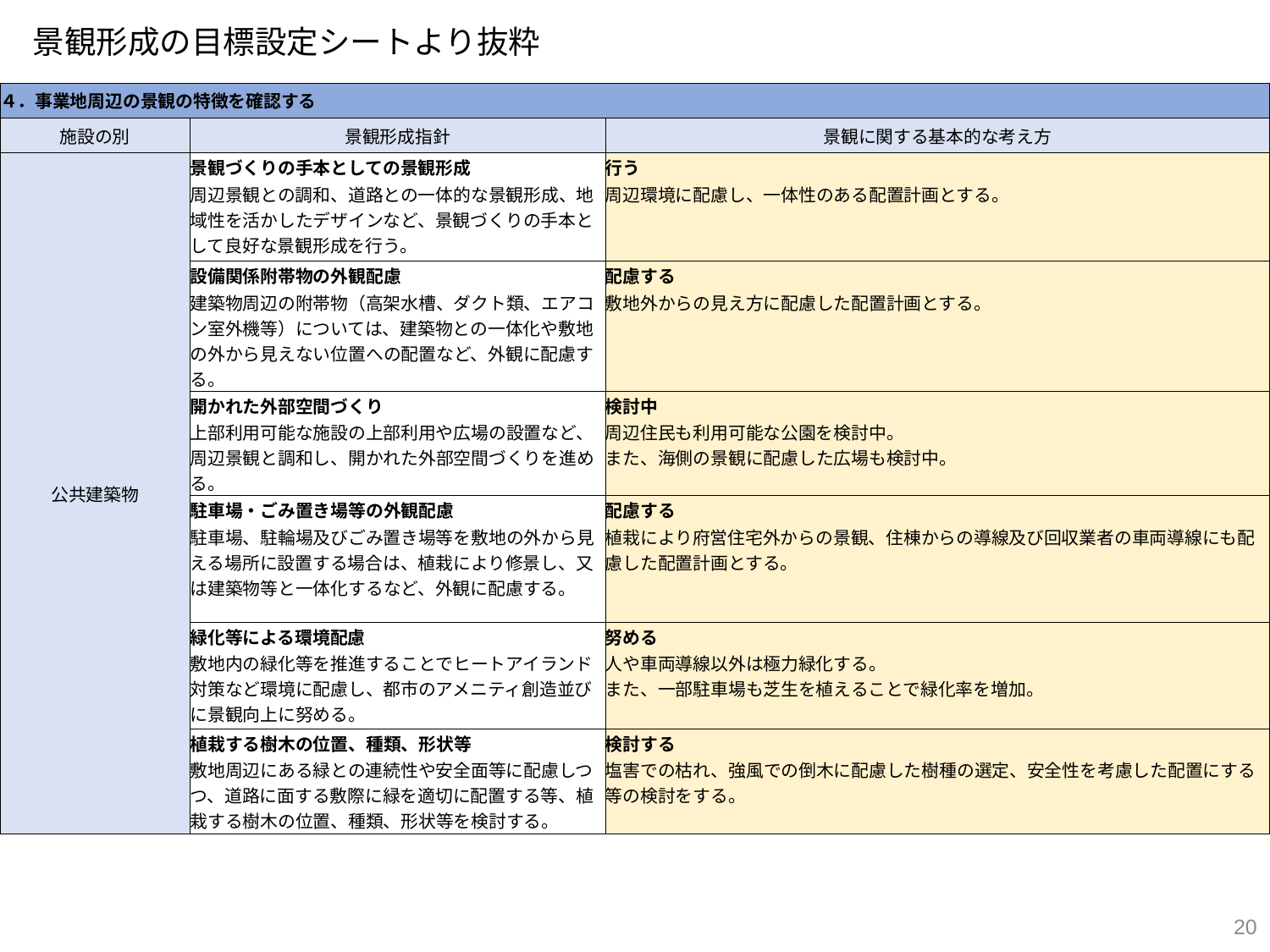

景観形成の目標設定シートより抜粋
| ４．事業地周辺の景観の特徴を確認する |  |  |
| --- | --- | --- |
| 施設の別 | 景観形成指針 | 景観に関する基本的な考え方 |
| 公共建築物 | 景観づくりの手本としての景観形成 | 行う |
|  | 周辺景観との調和、道路との一体的な景観形成、地域性を活かしたデザインなど、景観づくりの手本として良好な景観形成を行う。 | 周辺環境に配慮し、一体性のある配置計画とする。 |
|  | 設備関係附帯物の外観配慮 | 配慮する |
|  | 建築物周辺の附帯物（高架水槽、ダクト類、エアコン室外機等）については、建築物との一体化や敷地の外から見えない位置への配置など、外観に配慮する。 | 敷地外からの見え方に配慮した配置計画とする。 |
|  | 開かれた外部空間づくり | 検討中 |
|  | 上部利用可能な施設の上部利用や広場の設置など、周辺景観と調和し、開かれた外部空間づくりを進める。 | 周辺住民も利用可能な公園を検討中。　　　　　　　　　 また、海側の景観に配慮した広場も検討中。 |
|  | 駐車場・ごみ置き場等の外観配慮 | 配慮する |
|  | 駐車場、駐輪場及びごみ置き場等を敷地の外から見える場所に設置する場合は、植栽により修景し、又は建築物等と一体化するなど、外観に配慮する。 | 植栽により府営住宅外からの景観、住棟からの導線及び回収業者の車両導線にも配慮した配置計画とする。 |
|  | 緑化等による環境配慮 | 努める |
|  | 敷地内の緑化等を推進することでヒートアイランド対策など環境に配慮し、都市のアメニティ創造並びに景観向上に努める。 | 人や車両導線以外は極力緑化する。　　　　　　　　　　　　 また、一部駐車場も芝生を植えることで緑化率を増加。 |
|  | 植栽する樹木の位置、種類、形状等 | 検討する |
|  | 敷地周辺にある緑との連続性や安全面等に配慮しつつ、道路に面する敷際に緑を適切に配置する等、植栽する樹木の位置、種類、形状等を検討する。 | 塩害での枯れ、強風での倒木に配慮した樹種の選定、安全性を考慮した配置にする等の検討をする。 |
20